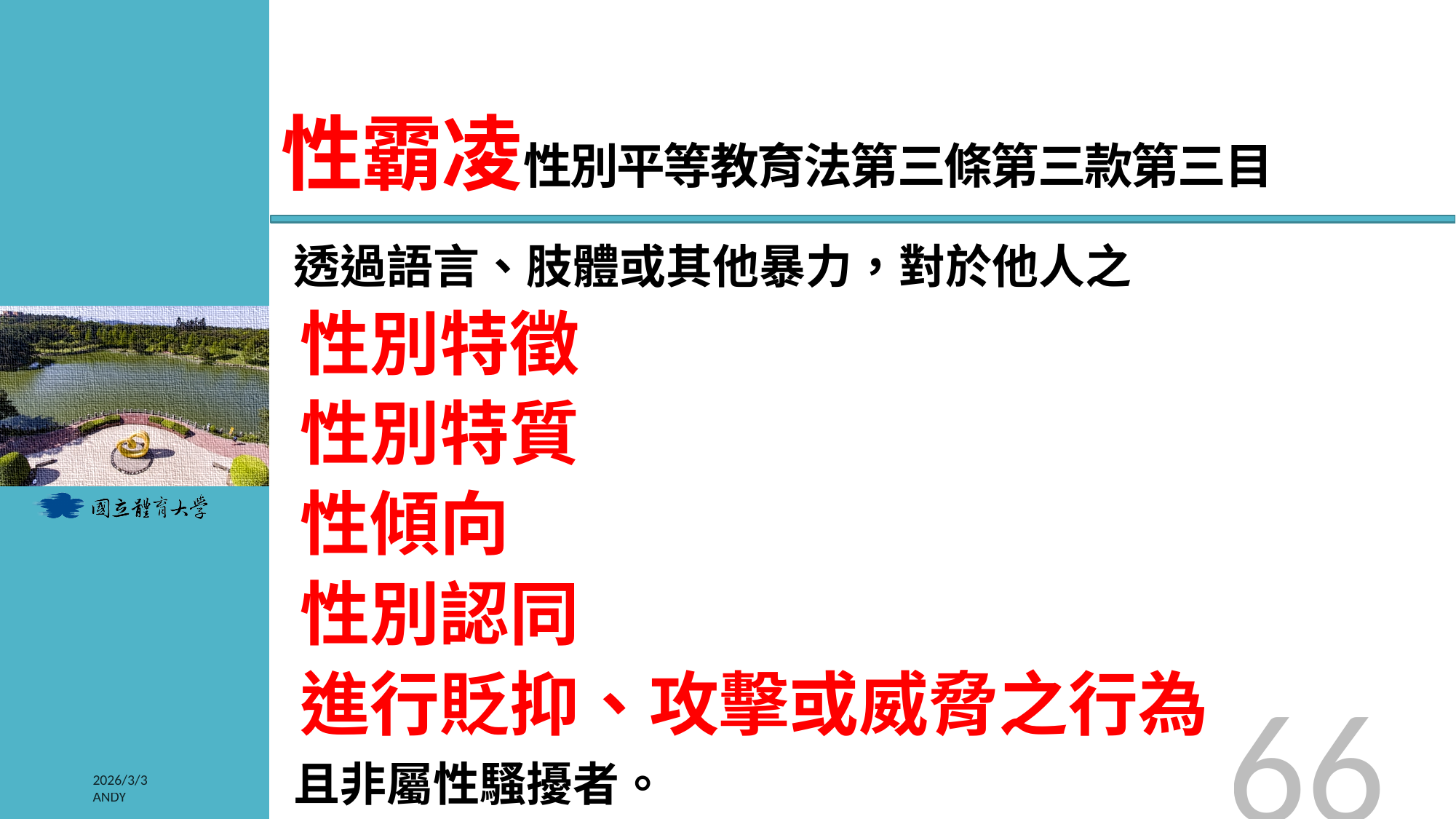

# 性霸凌性別平等教育法第三條第三款第三目
透過語言、肢體或其他暴力，對於他人之
性別特徵
性別特質
性傾向
性別認同
進行貶抑、攻擊或威脅之行為
且非屬性騷擾者。
66
2026/3/3
Andy